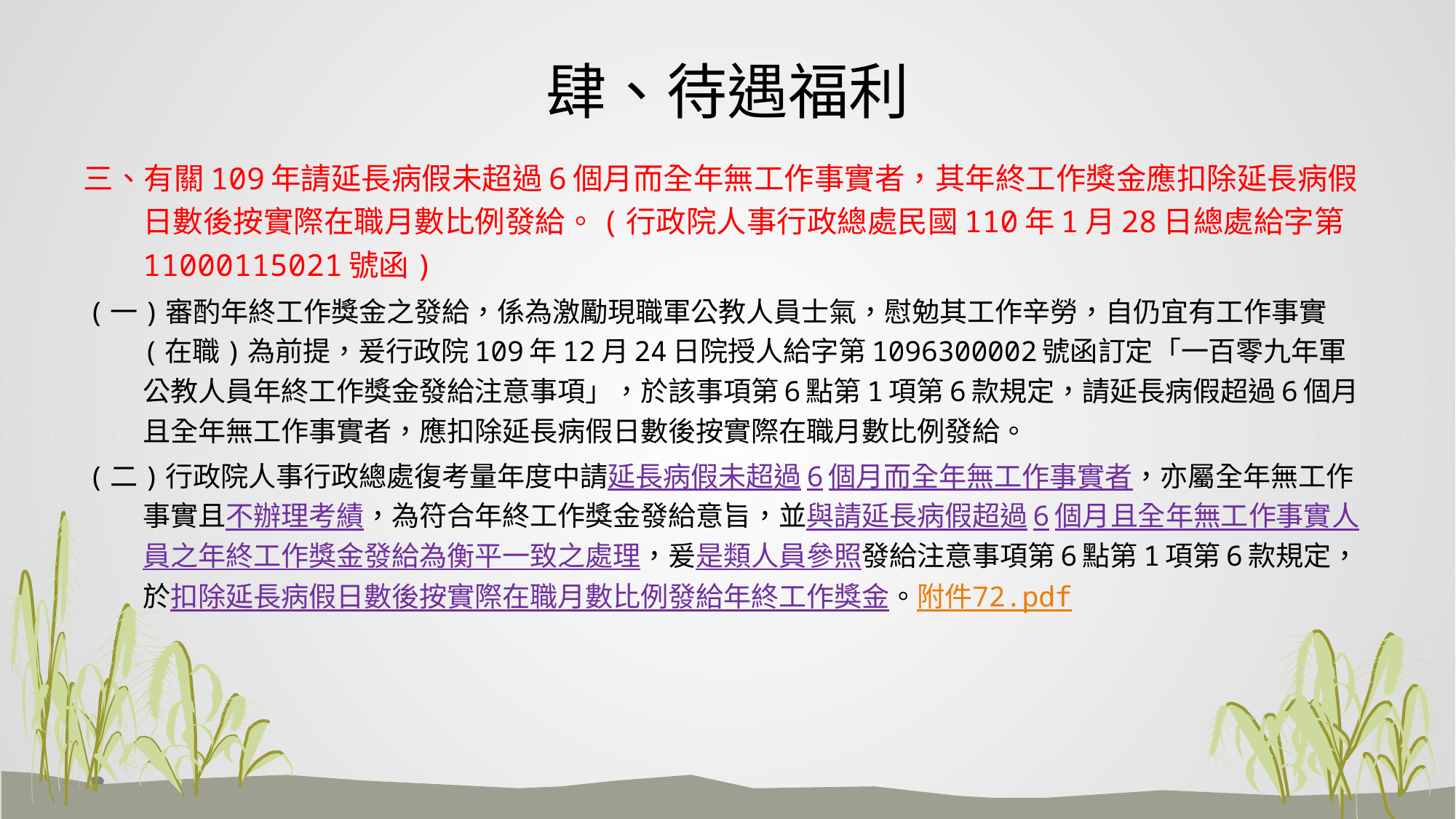

# 肆、待遇福利
三、有關109年請延長病假未超過6個月而全年無工作事實者，其年終工作獎金應扣除延長病假日數後按實際在職月數比例發給。(行政院人事行政總處民國110年1月28日總處給字第11000115021號函)
(一)審酌年終工作獎金之發給，係為激勵現職軍公教人員士氣，慰勉其工作辛勞，自仍宜有工作事實(在職)為前提，爰行政院109年12月24日院授人給字第1096300002號函訂定「一百零九年軍公教人員年終工作獎金發給注意事項」，於該事項第6點第1項第6款規定，請延長病假超過6個月且全年無工作事實者，應扣除延長病假日數後按實際在職月數比例發給。
(二)行政院人事行政總處復考量年度中請延長病假未超過6個月而全年無工作事實者，亦屬全年無工作事實且不辦理考績，為符合年終工作獎金發給意旨，並與請延長病假超過6個月且全年無工作事實人員之年終工作獎金發給為衡平一致之處理，爰是類人員參照發給注意事項第6點第1項第6款規定，於扣除延長病假日數後按實際在職月數比例發給年終工作獎金。附件72.pdf